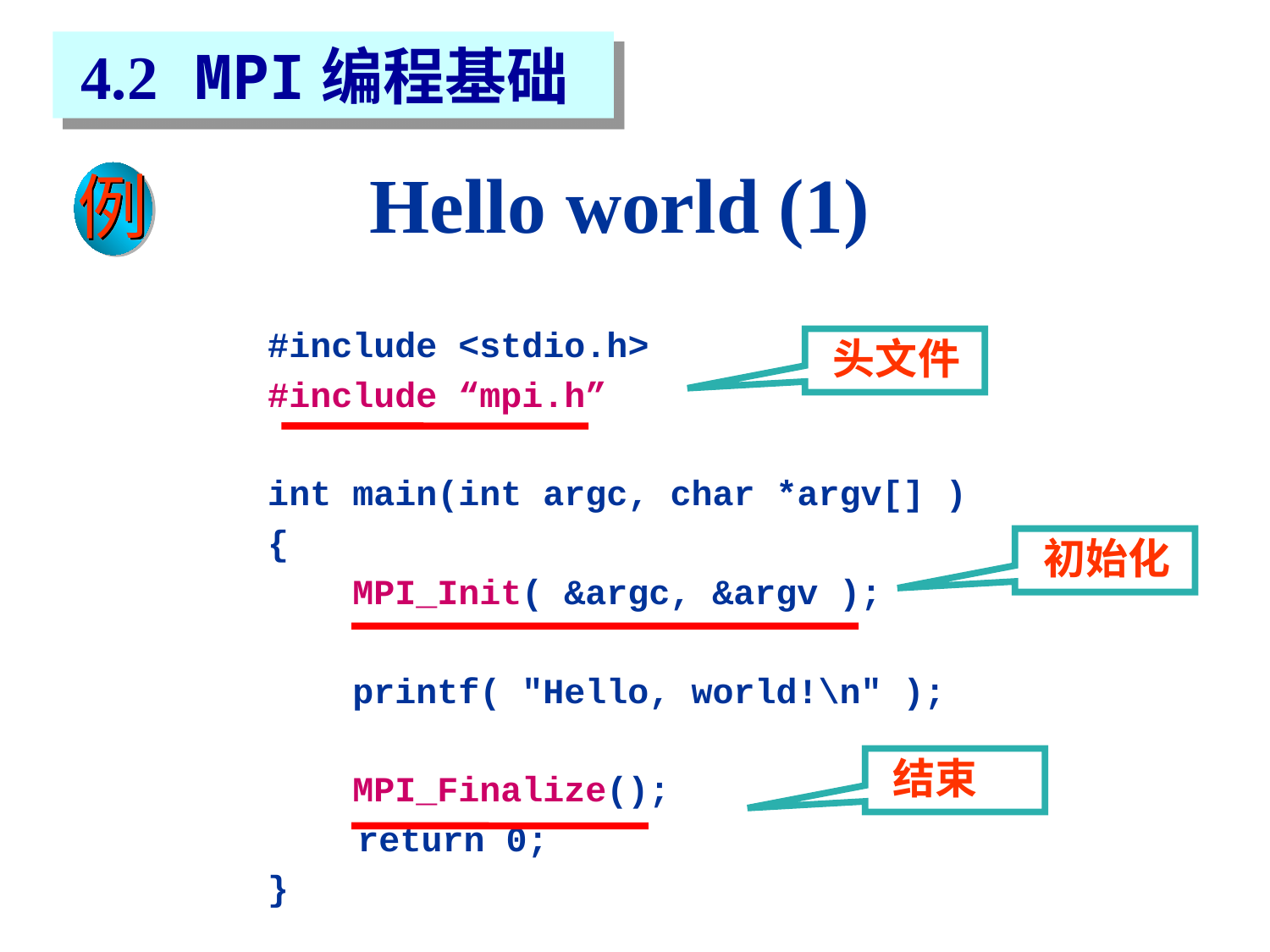

4.2 MPI编程基础
例

# Hello world (1)
#include <stdio.h>
#include “mpi.h”

int main(int argc, char *argv[] )
{
    MPI_Init( &argc, &argv );

    printf( "Hello, world!\n" );

    MPI_Finalize();
	  return 0;
}
头文件

初始化

结束